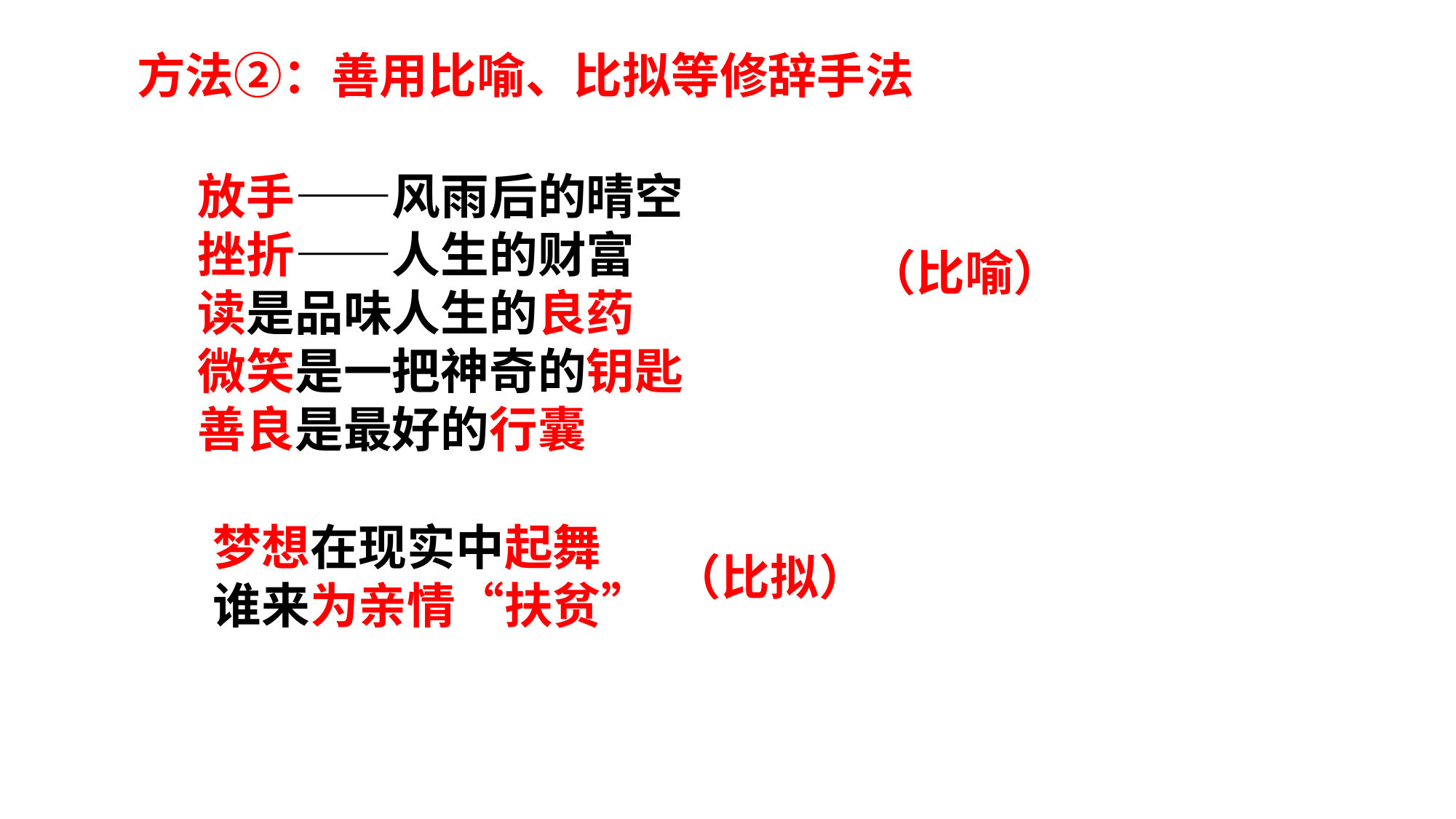

方法②：善用比喻、比拟等修辞手法
放手——风雨后的晴空
挫折——人生的财富
读是品味人生的良药
微笑是一把神奇的钥匙
善良是最好的行囊
（比喻）
梦想在现实中起舞
谁来为亲情“扶贫”
（比拟）